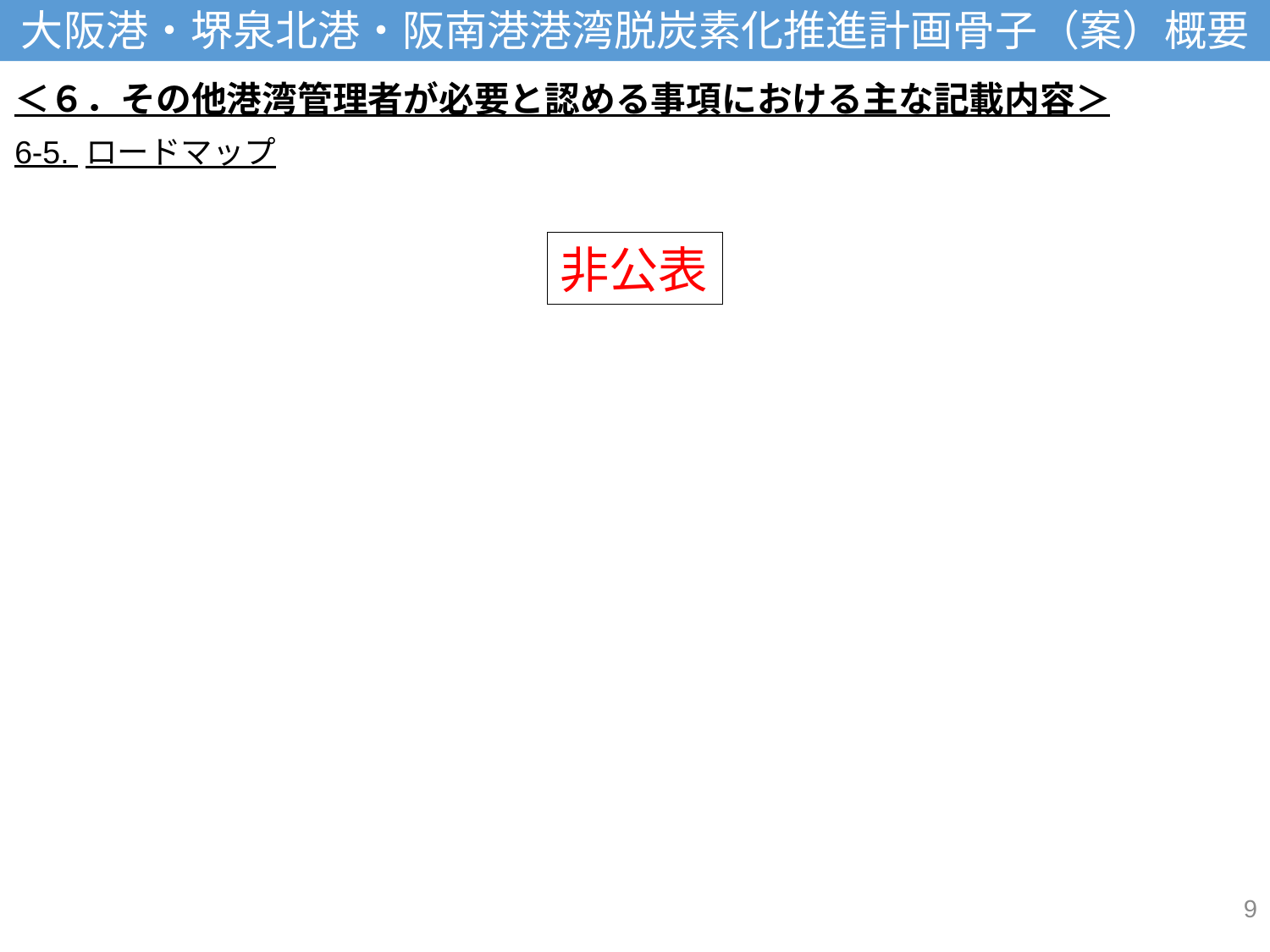

大阪港・堺泉北港・阪南港港湾脱炭素化推進計画骨子（案）概要
＜６．その他港湾管理者が必要と認める事項における主な記載内容＞
6-5. ロードマップ
非公表
9